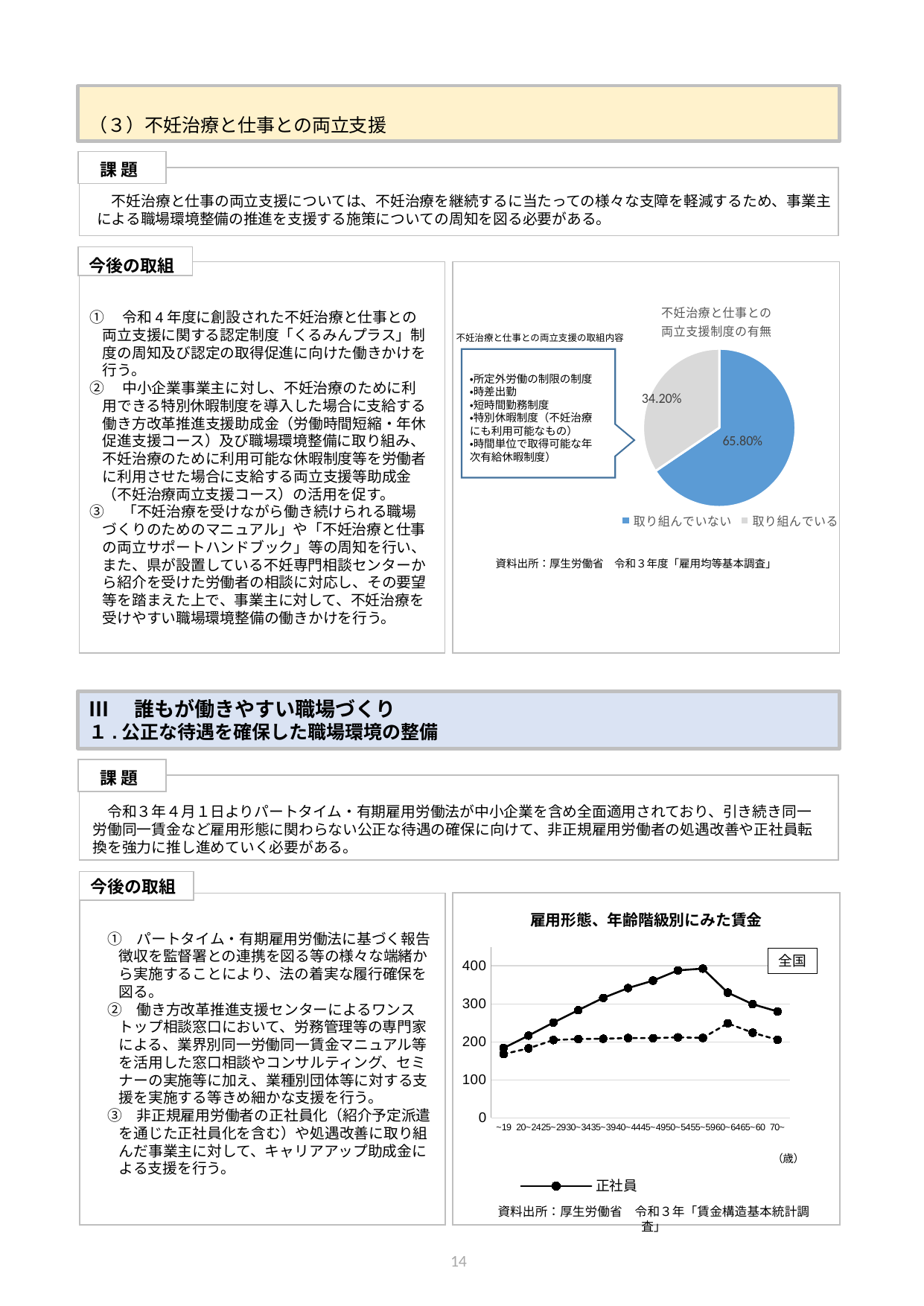

（３）不妊治療と仕事との両立支援

課 題

　不妊治療と仕事の両立支援については、不妊治療を継続するに当たっての様々な支障を軽減するため、事業主による職場環境整備の推進を支援する施策についての周知を図る必要がある。
あ
今後の取組

### Chart: 不妊治療と仕事との
両立支援制度の有無

| Category |  |
|---|---|
| 取り組んでいない | 0.658 |
| 取り組んでいる | 0.342 |
①　令和4年度に創設された不妊治療と仕事との両立支援に関する認定制度「くるみんプラス」制度の周知及び認定の取得促進に向けた働きかけを行う。
②　中小企業事業主に対し、不妊治療のために利用できる特別休暇制度を導入した場合に支給する働き方改革推進支援助成金（労働時間短縮・年休促進支援コース）及び職場環境整備に取り組み、不妊治療のために利用可能な休暇制度等を労働者に利用させた場合に支給する両立支援等助成金（不妊治療両立支援コース）の活用を促す。
③　「不妊治療を受けながら働き続けられる職場づくりのためのマニュアル」や「不妊治療と仕事の両立サポートハンドブック」等の周知を行い、また、県が設置している不妊専門相談センターから紹介を受けた労働者の相談に対応し、その要望等を踏まえた上で、事業主に対して、不妊治療を受けやすい職場環境整備の働きかけを行う。

不妊治療と仕事との両立支援の取組内容

・所定外労働の制限の制度
・時差出勤
・短時間勤務制度
・特別休暇制度（不妊治療にも利用可能なもの）
・時間単位で取得可能な年次有給休暇制度）
資料出所：厚生労働省　令和３年度「雇用均等基本調査」
Ⅲ　誰もが働きやすい職場づくり
１.公正な待遇を確保した職場環境の整備

課 題

　令和３年４月１日よりパートタイム・有期雇用労働法が中小企業を含め全面適用されており、引き続き同一労働同一賃金など雇用形態に関わらない公正な待遇の確保に向けて、非正規雇用労働者の処遇改善や正社員転換を強力に推し進めていく必要がある。

今後の取組
あ

雇用形態、年齢階級別にみた賃金
　①　パートタイム・有期雇用労働法に基づく報告徴収を監督署との連携を図る等の様々な端緒から実施することにより、法の着実な履行確保を図る。
　➁　働き方改革推進支援センターによるワンストップ相談窓口において、労務管理等の専門家による、業界別同一労働同一賃金マニュアル等を活用した窓口相談やコンサルティング、セミナーの実施等に加え、業種別団体等に対する支援を実施する等きめ細かな支援を行う。
　③　非正規雇用労働者の正社員化（紹介予定派遣を通じた正社員化を含む）や処遇改善に取り組んだ事業主に対して、キャリアアップ助成金による支援を行う。

### Chart

| Category | 正社員 | 正社員以外 |
|---|---|---|
| ~19 | 183.9 | 167.9 |
| 20~24 | 216.6 | 183.0 |
| 25~29 | 250.9 | 204.9 |
| 30~34 | 283.7 | 207.6 |
| 35~39 | 315.9 | 208.3 |
| 40~44 | 341.8 | 210.2 |
| 45~49 | 361.3 | 209.9 |
| 50~54 | 388.4 | 212.0 |
| 55~59 | 393.0 | 210.5 |
| 60~64 | 329.8 | 248.8 |
| 65~60 | 299.2 | 224.2 |
| 70~ | 280.1 | 205.6 |
全国
資料出所：厚生労働省　令和３年「賃金構造基本統計調査」
14